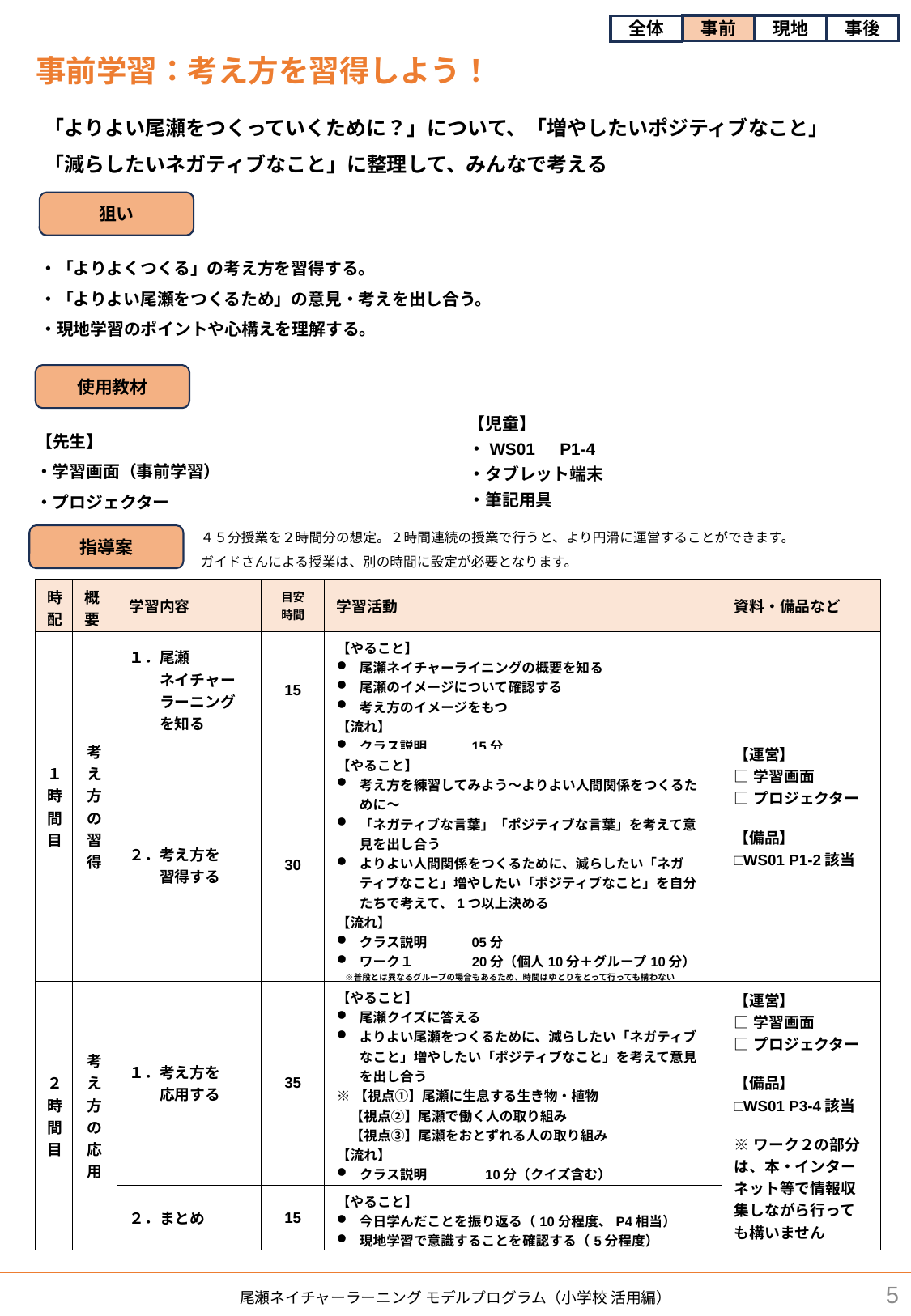

事前
現地
事後
全体
事前学習：考え方を習得しよう！
「よりよい尾瀬をつくっていくために？」について、「増やしたいポジティブなこと」「減らしたいネガティブなこと」に整理して、みんなで考える
狙い
・「よりよくつくる」の考え方を習得する。
・「よりよい尾瀬をつくるため」の意見・考えを出し合う。
・現地学習のポイントや心構えを理解する。
使用教材
【児童】
・WS01　P1-4
・タブレット端末
・筆記用具
【先生】
・学習画面（事前学習）
・プロジェクター
４５分授業を２時間分の想定。２時間連続の授業で行うと、より円滑に運営することができます。
ガイドさんによる授業は、別の時間に設定が必要となります。
指導案
| 時配 | 概要 | 学習内容 | 目安 時間 | 学習活動 | 資料・備品など |
| --- | --- | --- | --- | --- | --- |
| １時間目 | 考え方の習得 | １．尾瀬 　　ネイチャー 　　ラーニング 　　を知る | 15 | 【やること】 尾瀬ネイチャーライニングの概要を知る 尾瀬のイメージについて確認する 考え方のイメージをもつ 【流れ】 クラス説明　　　15分 | 【運営】 □学習画面 □プロジェクター 【備品】 □WS01 P1-2該当 |
|  |  | ２．考え方を 　　習得する | 30 | 【やること】 考え方を練習してみよう～よりよい人間関係をつくるために～ 「ネガティブな言葉」「ポジティブな言葉」を考えて意見を出し合う よりよい人間関係をつくるために、減らしたい「ネガティブなこと」増やしたい「ポジティブなこと」を自分たちで考えて、1つ以上決める 【流れ】 クラス説明　　　05分 ワーク１　　　　20分（個人10分＋グループ10分） 　※普段とは異なるグループの場合もあるため、時間はゆとりをとって行っても構わない まとめ　　　　　05分 |  |
| ２時間目 | 考え方の応用 | １．考え方を 　　応用する | 35 | 【やること】 尾瀬クイズに答える よりよい尾瀬をつくるために、減らしたい「ネガティブなこと」増やしたい「ポジティブなこと」を考えて意見を出し合う ※【視点①】尾瀬に生息する生き物・植物 　【視点②】尾瀬で働く人の取り組み 　【視点③】尾瀬をおとずれる人の取り組み 【流れ】 クラス説明　　　　10分（クイズ含む） ワーク２　　　　　25分（個人10分＋グループ15分） | 【運営】 □学習画面 □プロジェクター 【備品】 □WS01 P3-4該当 ※ワーク２の部分は、本・インターネット等で情報収集しながら行っても構いません |
|  |  | ２．まとめ | 15 | 【やること】 今日学んだことを振り返る（10分程度、P4相当） 現地学習で意識することを確認する（5分程度） |  |
5
尾瀬ネイチャーラーニング モデルプログラム（小学校 活用編）